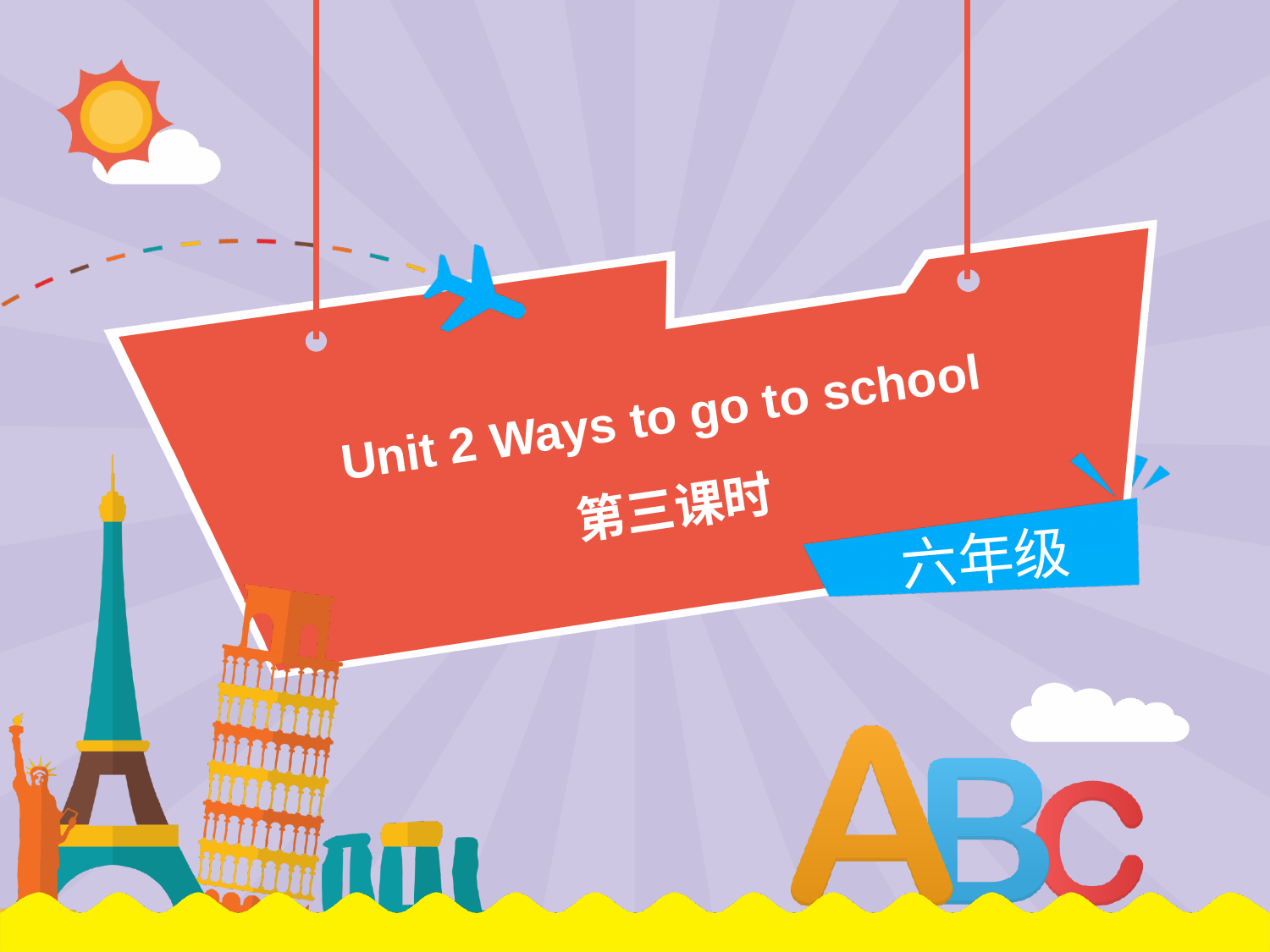

Unit 2 Ways to go to school
第三课时
六年级